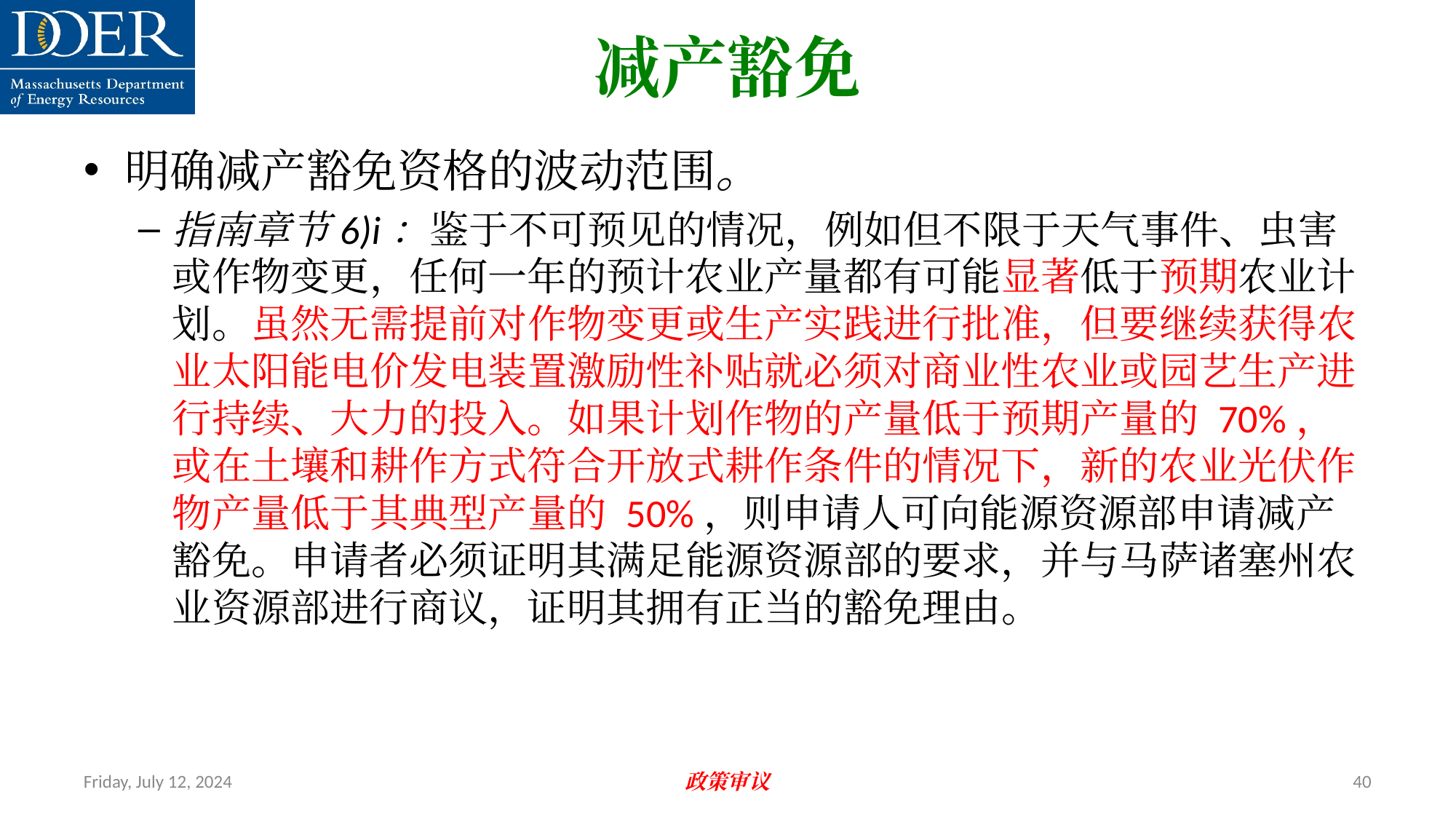

减产豁免
明确减产豁免资格的波动范围。
指南章节6)i：鉴于不可预见的情况，例如但不限于天气事件、虫害或作物变更，任何一年的预计农业产量都有可能显著低于预期农业计划。虽然无需提前对作物变更或生产实践进行批准，但要继续获得农业太阳能电价发电装置激励性补贴就必须对商业性农业或园艺生产进行持续、大力的投入。如果计划作物的产量低于预期产量的 70%，或在土壤和耕作方式符合开放式耕作条件的情况下，新的农业光伏作物产量低于其典型产量的 50%，则申请人可向能源资源部申请减产豁免。申请者必须证明其满足能源资源部的要求，并与马萨诸塞州农业资源部进行商议，证明其拥有正当的豁免理由。
Friday, July 12, 2024
政策审议
40